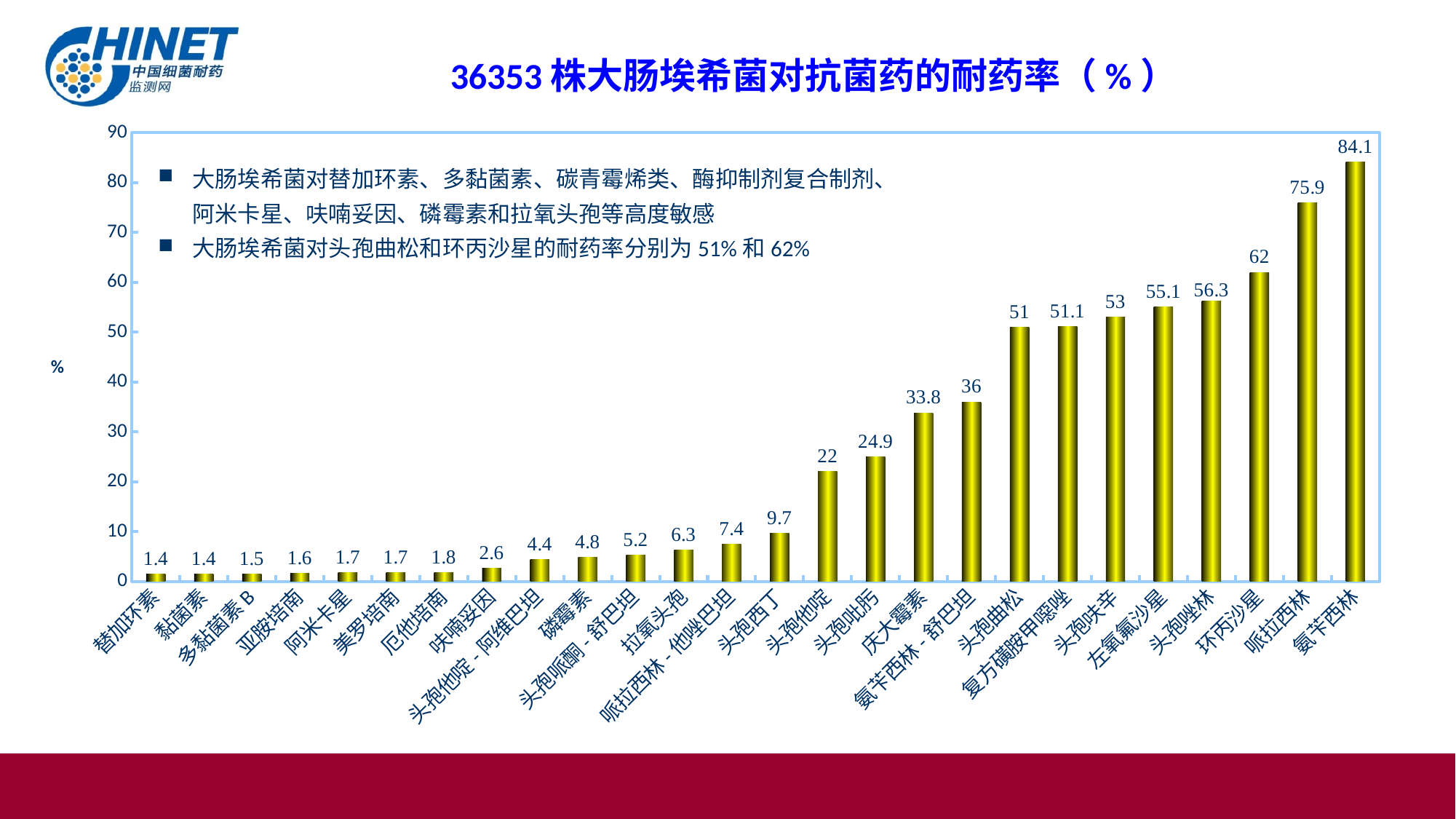

36353株大肠埃希菌对抗菌药的耐药率（%）

### Chart

| Category | 耐药率 |
|---|---|
| 替加环素 | 1.4 |
| 黏菌素 | 1.4 |
| 多黏菌素B | 1.5 |
| 亚胺培南 | 1.6 |
| 阿米卡星 | 1.7 |
| 美罗培南 | 1.7 |
| 厄他培南 | 1.8 |
| 呋喃妥因 | 2.6 |
| 头孢他啶-阿维巴坦 | 4.4 |
| 磷霉素 | 4.8 |
| 头孢哌酮-舒巴坦 | 5.2 |
| 拉氧头孢 | 6.3 |
| 哌拉西林-他唑巴坦 | 7.4 |
| 头孢西丁 | 9.7 |
| 头孢他啶 | 22.0 |
| 头孢吡肟 | 24.9 |
| 庆大霉素 | 33.8 |
| 氨苄西林-舒巴坦 | 36.0 |
| 头孢曲松 | 51.0 |
| 复方磺胺甲噁唑 | 51.1 |
| 头孢呋辛 | 53.0 |
| 左氧氟沙星 | 55.1 |
| 头孢唑林 | 56.3 |
| 环丙沙星 | 62.0 |
| 哌拉西林 | 75.9 |
| 氨苄西林 | 84.1 |
大肠埃希菌对替加环素、多黏菌素、碳青霉烯类、酶抑制剂复合制剂、阿米卡星、呋喃妥因、磷霉素和拉氧头孢等高度敏感
大肠埃希菌对头孢曲松和环丙沙星的耐药率分别为51%和62%
%